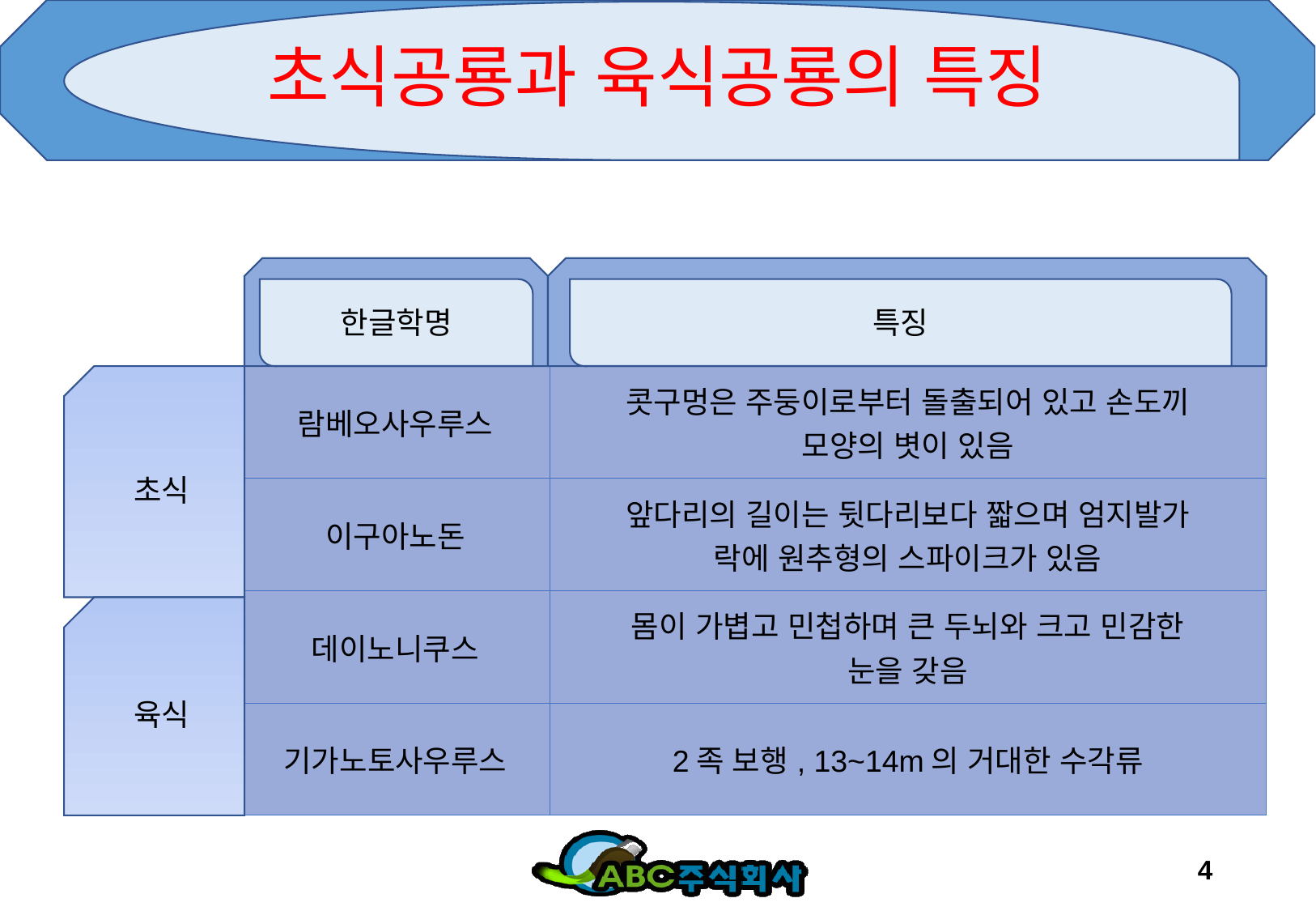

# 초식공룡과 육식공룡의 특징

한글학명
특징
초식
| 람베오사우루스 | 콧구멍은 주둥이로부터 돌출되어 있고 손도끼 모양의 볏이 있음 |
| --- | --- |
| 이구아노돈 | 앞다리의 길이는 뒷다리보다 짧으며 엄지발가 락에 원추형의 스파이크가 있음 |
| 데이노니쿠스 | 몸이 가볍고 민첩하며 큰 두뇌와 크고 민감한 눈을 갖음 |
| 기가노토사우루스 | 2족 보행, 13~14m의 거대한 수각류 |
육식
4